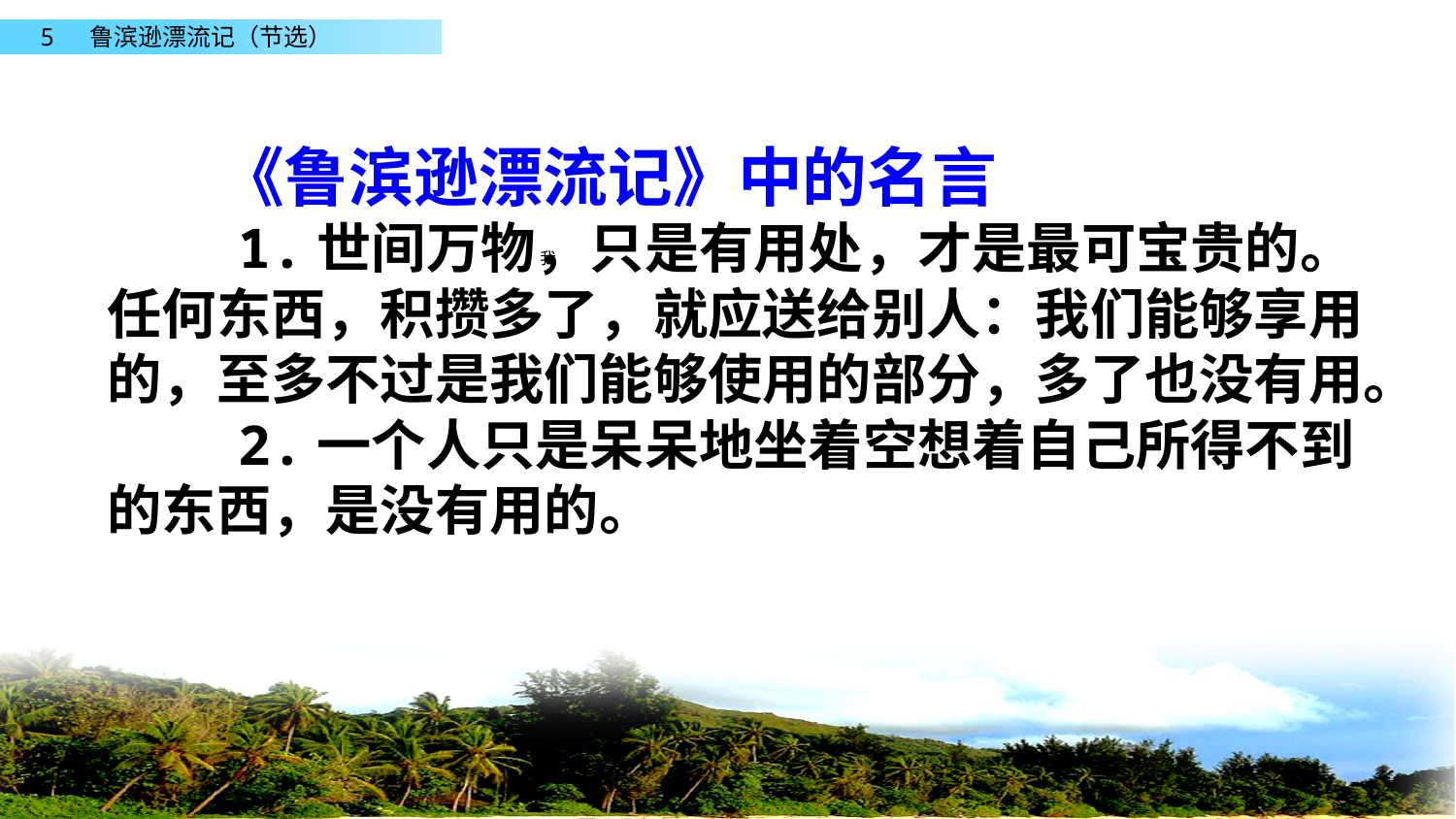

《鲁滨逊漂流记》中的名言
    1.世间万物，只是有用处，才是最可宝贵的。任何东西，积攒多了，就应送给别人：我们能够享用的，至多不过是我们能够使用的部分，多了也没有用。
    2.一个人只是呆呆地坐着空想着自己所得不到的东西，是没有用的。
我